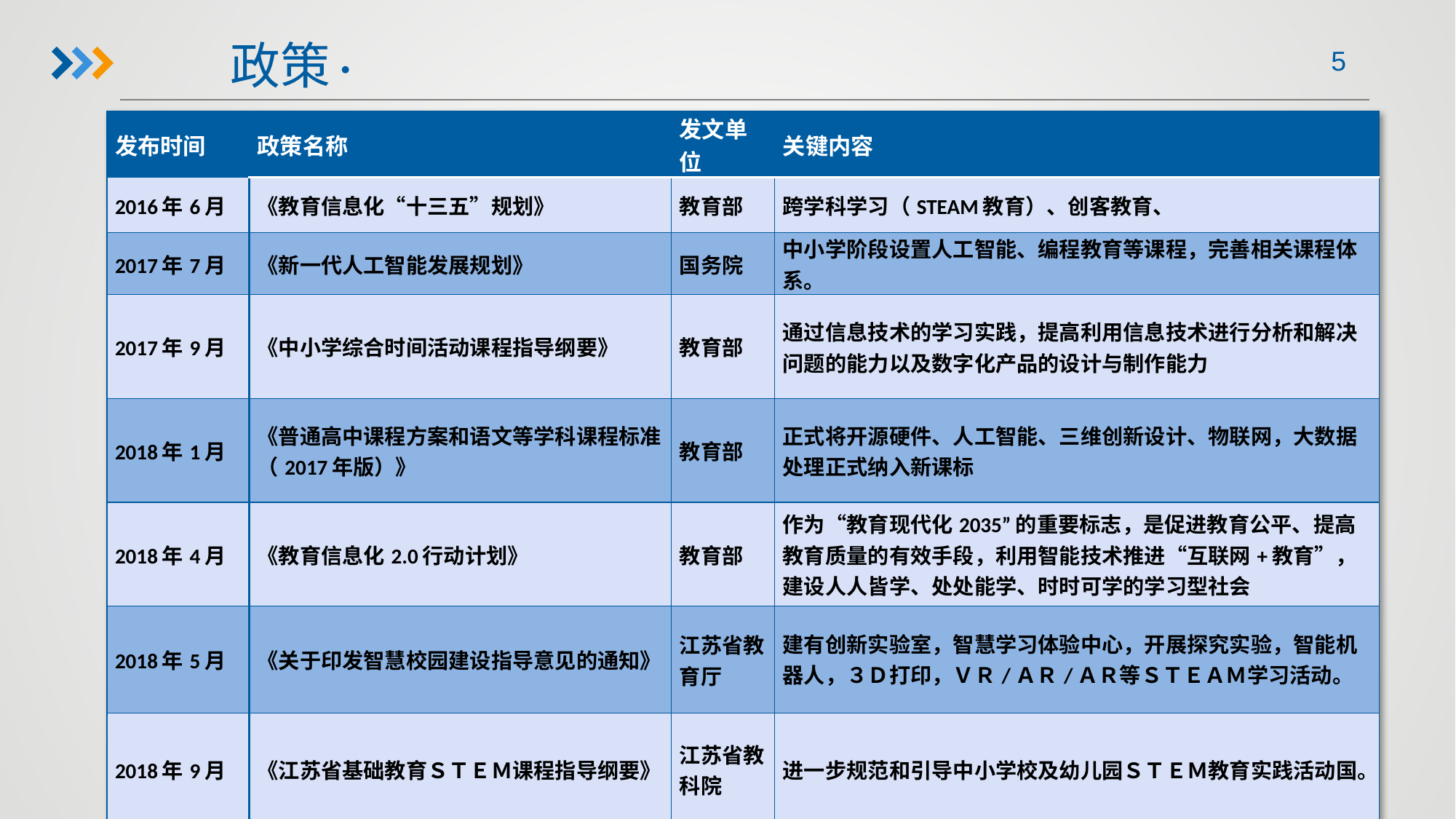

政策·
| 发布时间 | 政策名称 | 发文单位 | 关键内容 |
| --- | --- | --- | --- |
| 2016年6月 | 《教育信息化“十三五”规划》 | 教育部 | 跨学科学习（STEAM教育）、创客教育、 |
| 2017年7月 | 《新一代人工智能发展规划》 | 国务院 | 中小学阶段设置人工智能、编程教育等课程，完善相关课程体系。 |
| 2017年9月 | 《中小学综合时间活动课程指导纲要》 | 教育部 | 通过信息技术的学习实践，提高利用信息技术进行分析和解决问题的能力以及数字化产品的设计与制作能力 |
| 2018年1月 | 《普通高中课程方案和语文等学科课程标准（2017年版）》 | 教育部 | 正式将开源硬件、人工智能、三维创新设计、物联网，大数据处理正式纳入新课标 |
| 2018年4月 | 《教育信息化2.0行动计划》 | 教育部 | 作为“教育现代化2035”的重要标志，是促进教育公平、提高教育质量的有效手段，利用智能技术推进“互联网+教育”，建设人人皆学、处处能学、时时可学的学习型社会 |
| 2018年5月 | 《关于印发智慧校园建设指导意见的通知》 | 江苏省教育厅 | 建有创新实验室，智慧学习体验中心，开展探究实验，智能机器人，３Ｄ打印，ＶＲ/ＡＲ/ＡＲ等ＳＴＥＡＭ学习活动。 |
| 2018年9月 | 《江苏省基础教育ＳＴＥＭ课程指导纲要》 | 江苏省教科院 | 进一步规范和引导中小学校及幼儿园ＳＴＥＭ教育实践活动国。 |